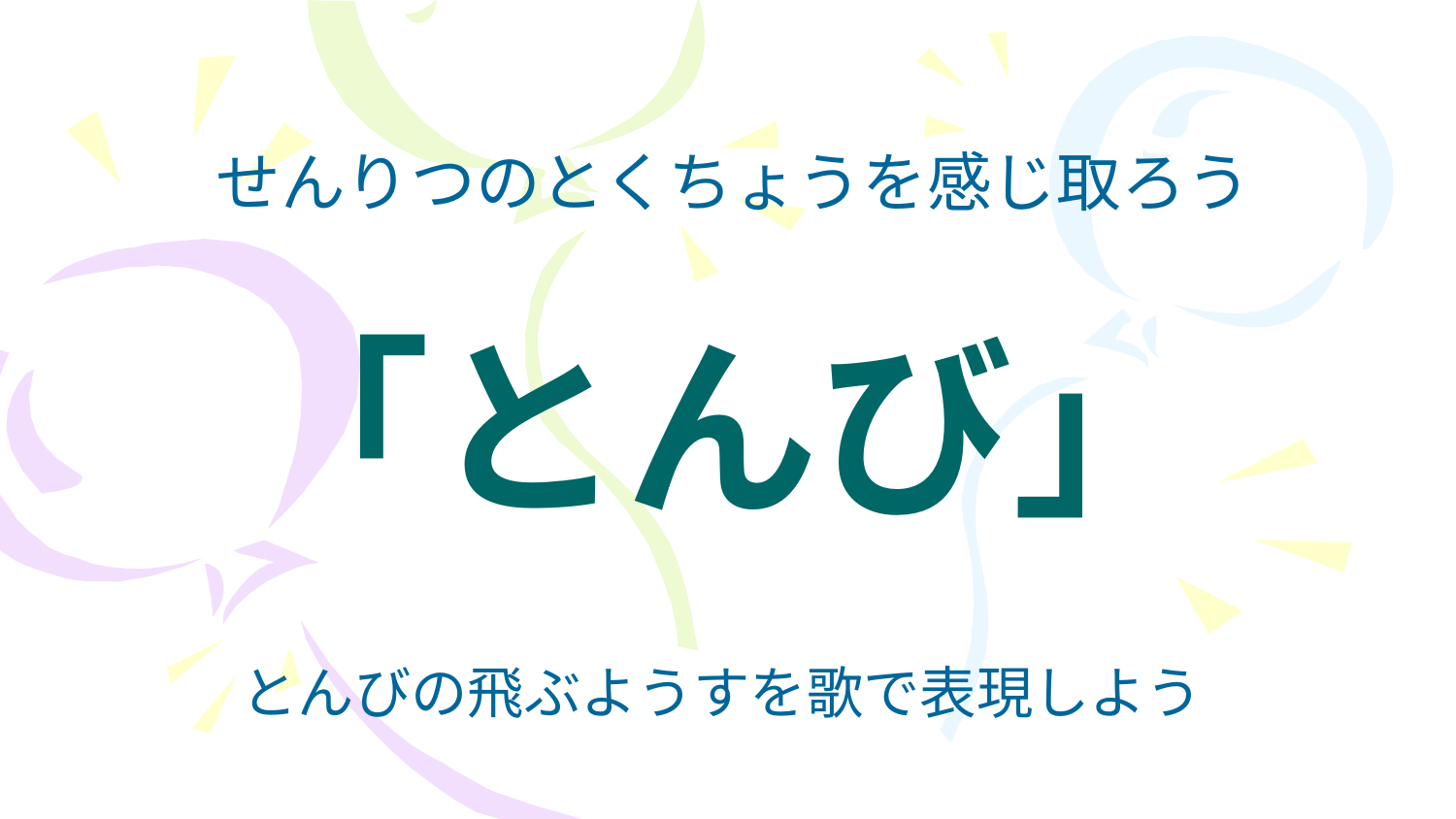

せんりつのとくちょうを感じ取ろう
# 「とんび」
とんびの飛ぶようすを歌で表現しよう